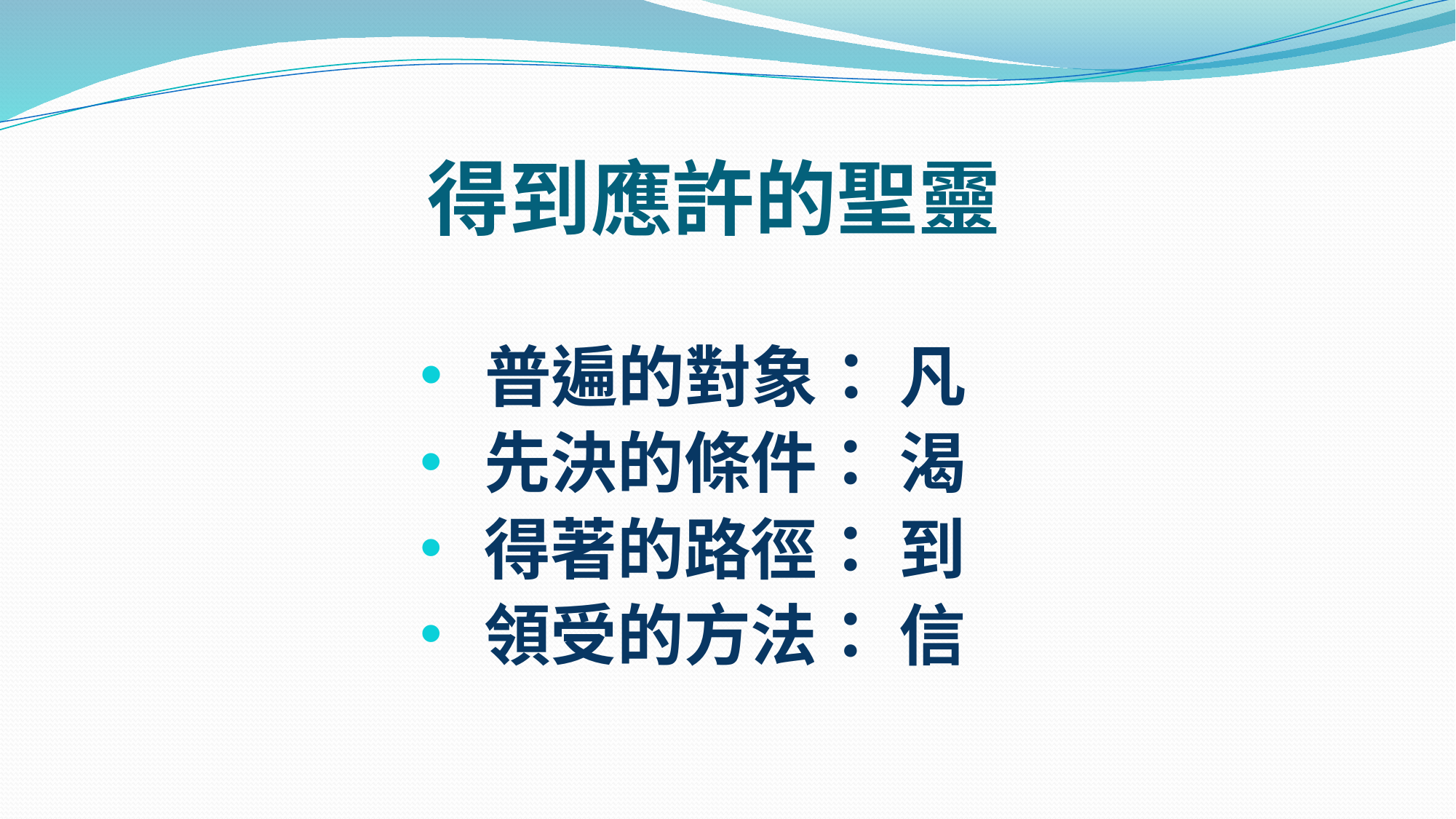

# 得到應許的聖靈
 普遍的對象： 凡
 先決的條件： 渴
 得著的路徑： 到
 領受的方法： 信